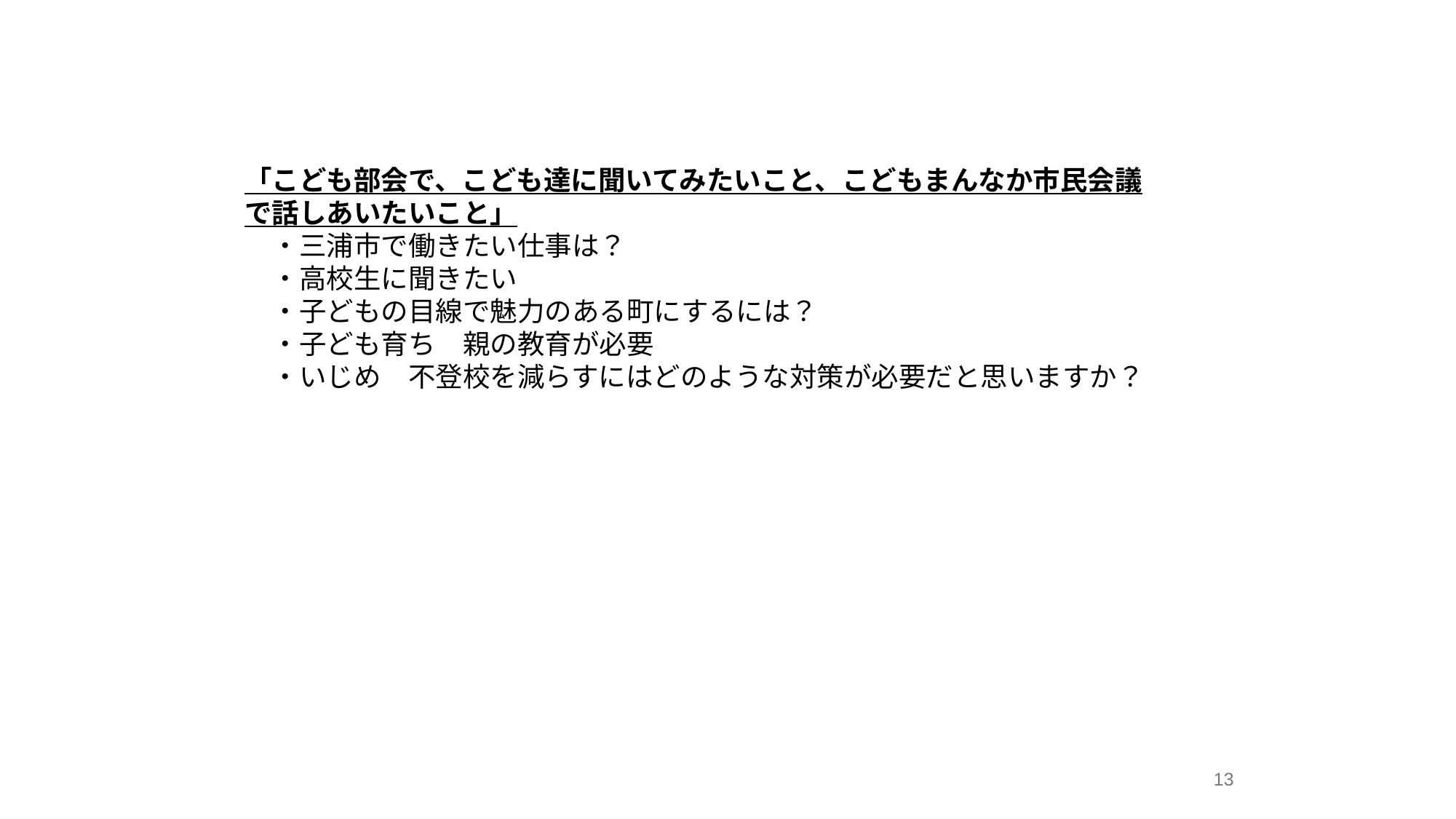

「こども部会で、こども達に聞いてみたいこと、こどもまんなか市民会議で話しあいたいこと」
　・三浦市で働きたい仕事は？
　・高校生に聞きたい
　・子どもの目線で魅力のある町にするには？
　・子ども育ち　親の教育が必要
　・いじめ　不登校を減らすにはどのような対策が必要だと思いますか？

13